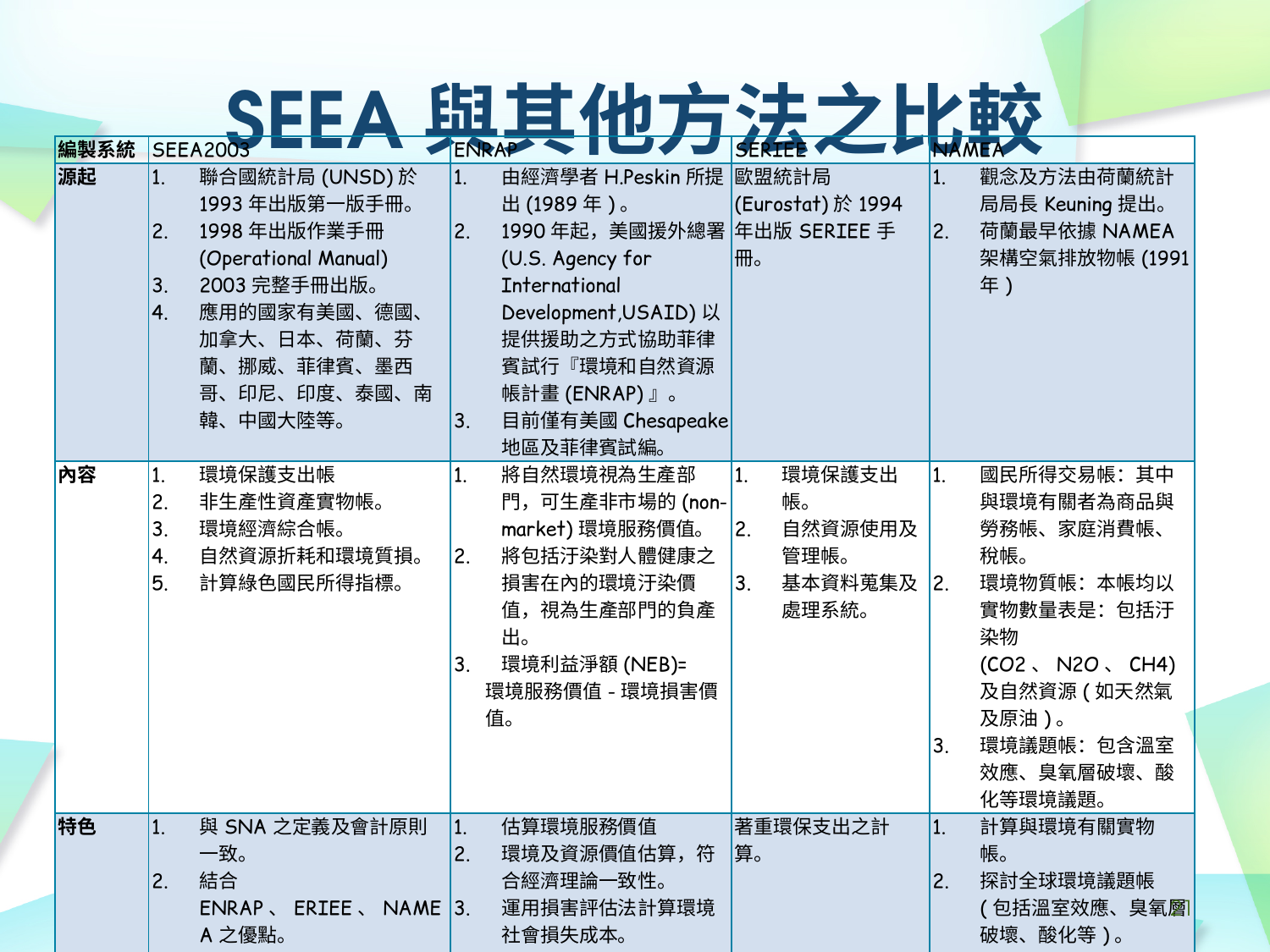

# SEEA與其他方法之比較
| 編製系統 | SEEA2003 | ENRAP | SERIEE | NAMEA |
| --- | --- | --- | --- | --- |
| 源起 | 聯合國統計局(UNSD)於1993年出版第一版手冊。 1998年出版作業手冊(Operational Manual) 2003完整手冊出版。 應用的國家有美國、德國、加拿大、日本、荷蘭、芬蘭、挪威、菲律賓、墨西哥、印尼、印度、泰國、南韓、中國大陸等。 | 由經濟學者H.Peskin所提出(1989年)。 1990年起，美國援外總署(U.S. Agency for International Development,USAID)以提供援助之方式協助菲律賓試行『環境和自然資源帳計畫(ENRAP)』。 目前僅有美國Chesapeake地區及菲律賓試編。 | 歐盟統計局(Eurostat)於1994年出版SERIEE手冊。 | 觀念及方法由荷蘭統計局局長Keuning提出。 荷蘭最早依據NAMEA架構空氣排放物帳(1991年) |
| 內容 | 環境保護支出帳 非生產性資產實物帳。 環境經濟綜合帳。 自然資源折耗和環境質損。 計算綠色國民所得指標。 | 將自然環境視為生產部門，可生產非市場的(non-market)環境服務價值。 將包括汙染對人體健康之損害在內的環境汙染價值，視為生產部門的負產出。 環境利益淨額(NEB)= 環境服務價值-環境損害價值。 | 環境保護支出帳。 自然資源使用及管理帳。 基本資料蒐集及處理系統。 | 國民所得交易帳：其中與環境有關者為商品與勞務帳、家庭消費帳、稅帳。 環境物質帳：本帳均以實物數量表是：包括汙染物(CO2、N2O、CH4)及自然資源(如天然氣及原油)。 環境議題帳：包含溫室效應、臭氧層破壞、酸化等環境議題。 |
| 特色 | 與SNA之定義及會計原則一致。 結合ENRAP、ERIEE、NAMEA之優點。 | 估算環境服務價值 環境及資源價值估算，符合經濟理論一致性。 運用損害評估法計算環境社會損失成本。 強調帳表的政策功能。 環境淨利益指標估算。 | 著重環保支出之計算。 | 計算與環境有關實物帳。 探討全球環境議題帳(包括溫室效應、臭氧層破壞、酸化等)。 轉換汙染物影響為相同計算單位。 |
資料來源：我國綠色國民所得帳編製報告(2005)，行政院主計處
21